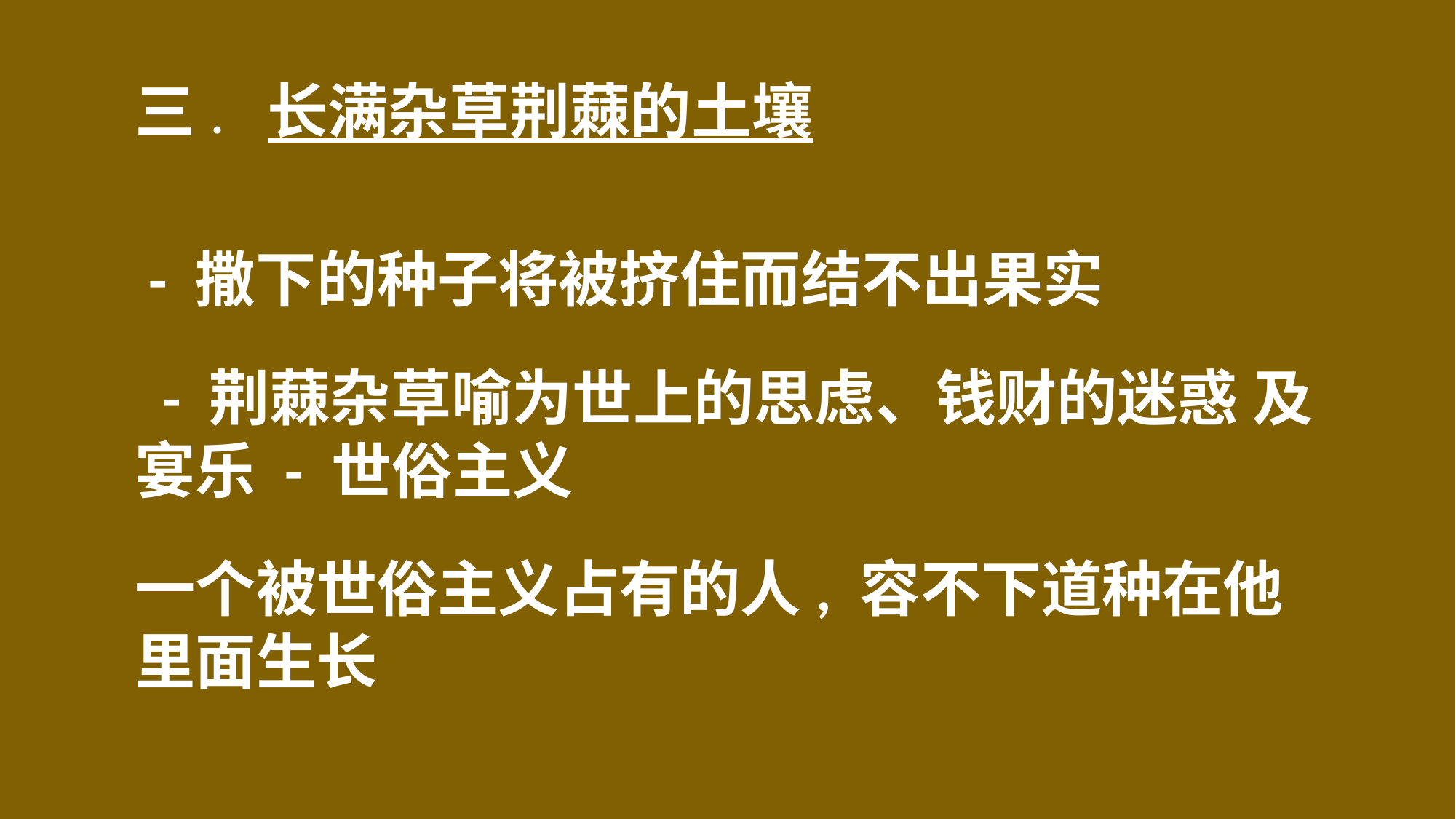

# 三.  长满杂草荆蕀的土壤

 - 撒下的种子将被挤住而结不出果实
  - 荆蕀杂草喻为世上的思虑、钱财的迷惑 及宴乐 - 世俗主义
一个被世俗主义占有的人, 容不下道种在他里面生长